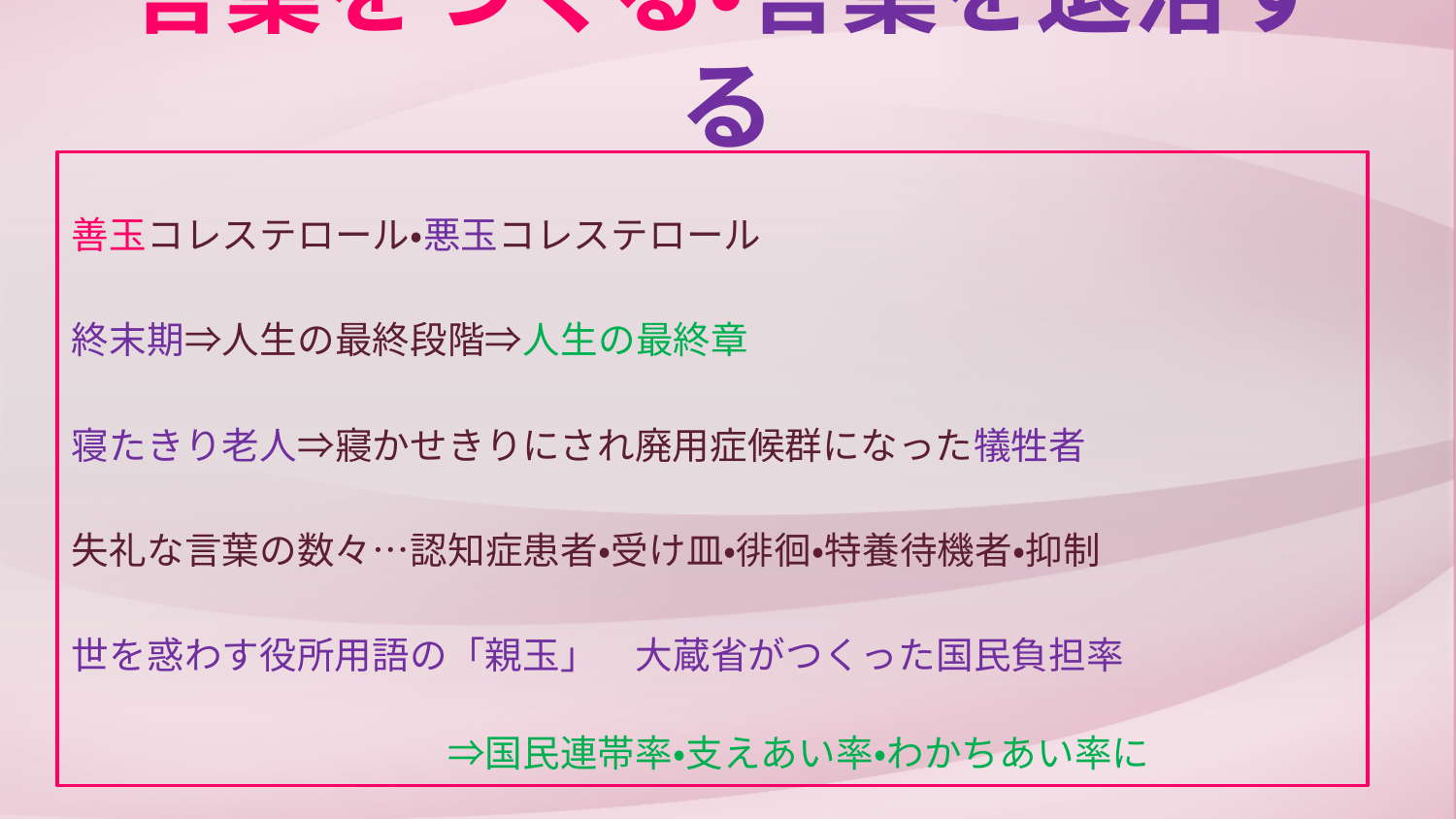

# 言葉をつくる・言葉を退治する

善玉コレステロール・悪玉コレステロール

終末期⇒人生の最終段階⇒人生の最終章

寝たきり老人⇒寢かせきりにされ廃用症候群になった犠牲者

失礼な言葉の数々…認知症患者・受け皿・徘徊・特養待機者・抑制

世を惑わす役所用語の「親玉」　大蔵省がつくった国民負担率
　　　　　　　　　　⇒国民連帯率・支えあい率・わかちあい率に